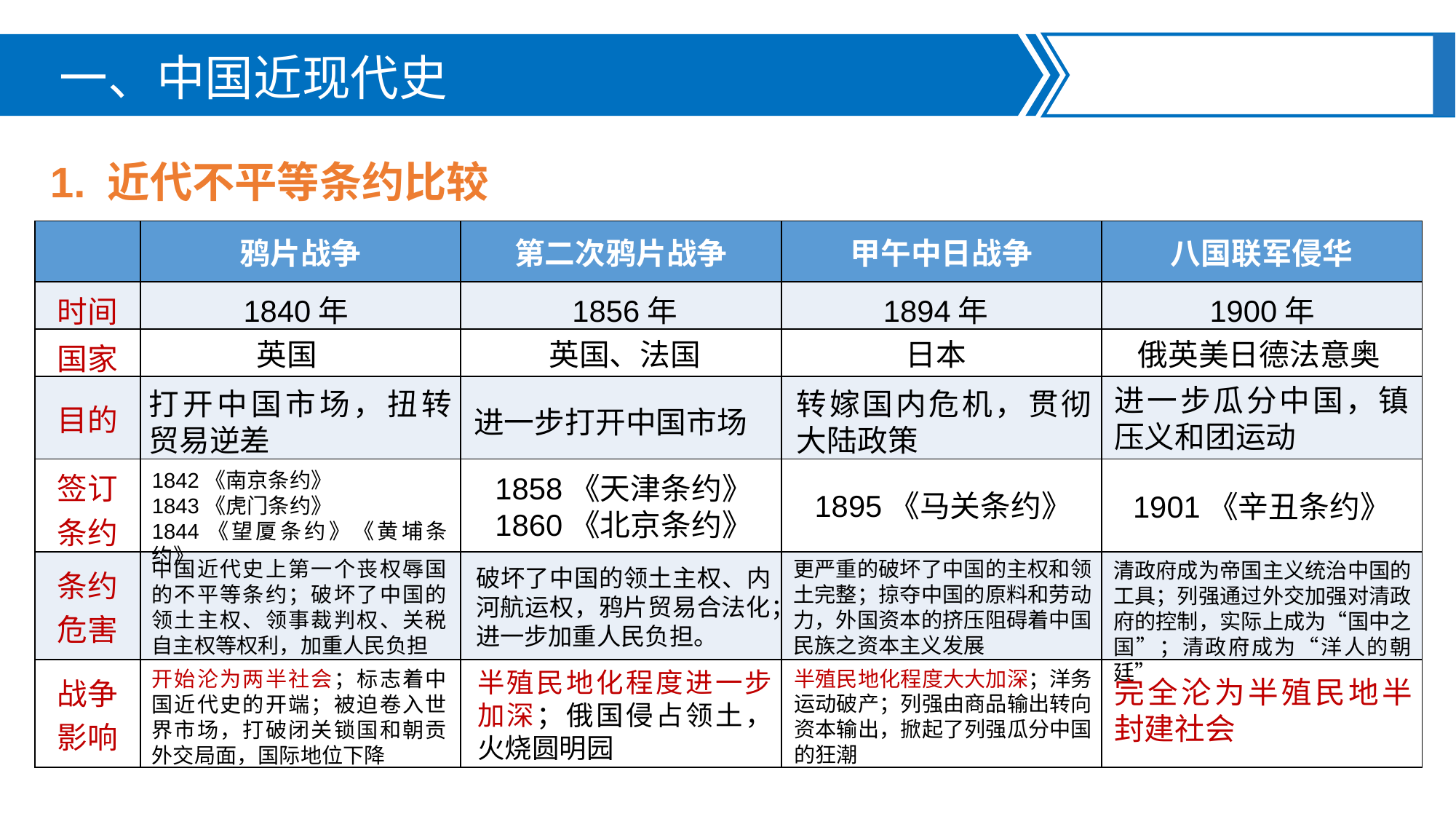

一、中国近现代史
1. 近代不平等条约比较
|  | 鸦片战争 | 第二次鸦片战争 | 甲午中日战争 | 八国联军侵华 |
| --- | --- | --- | --- | --- |
| 时间 |  |  |  |  |
| 国家 |  |  |  |  |
| 目的 |  |  |  |  |
| 签订条约 |  |  |  |  |
| 条约危害 |  |  |  |  |
| 战争影响 |  |  |  |  |
1840年
1856年
1894年
1900年
英国
英国、法国
日本
俄英美日德法意奥
进一步瓜分中国，镇压义和团运动
打开中国市场，扭转贸易逆差
转嫁国内危机，贯彻大陆政策
进一步打开中国市场
1842《南京条约》
1843《虎门条约》
1844《望厦条约》《黄埔条约》
1858《天津条约》
1860《北京条约》
1895《马关条约》
1901《辛丑条约》
中国近代史上第一个丧权辱国的不平等条约；破坏了中国的领土主权、领事裁判权、关税自主权等权利，加重人民负担
更严重的破坏了中国的主权和领土完整；掠夺中国的原料和劳动力，外国资本的挤压阻碍着中国民族之资本主义发展
清政府成为帝国主义统治中国的工具；列强通过外交加强对清政府的控制，实际上成为“国中之国”；清政府成为“洋人的朝廷”
破坏了中国的领土主权、内河航运权，鸦片贸易合法化；进一步加重人民负担。
半殖民地化程度大大加深；洋务运动破产；列强由商品输出转向资本输出，掀起了列强瓜分中国的狂潮
开始沦为两半社会；标志着中国近代史的开端；被迫卷入世界市场，打破闭关锁国和朝贡外交局面，国际地位下降
半殖民地化程度进一步加深；俄国侵占领土，火烧圆明园
完全沦为半殖民地半封建社会